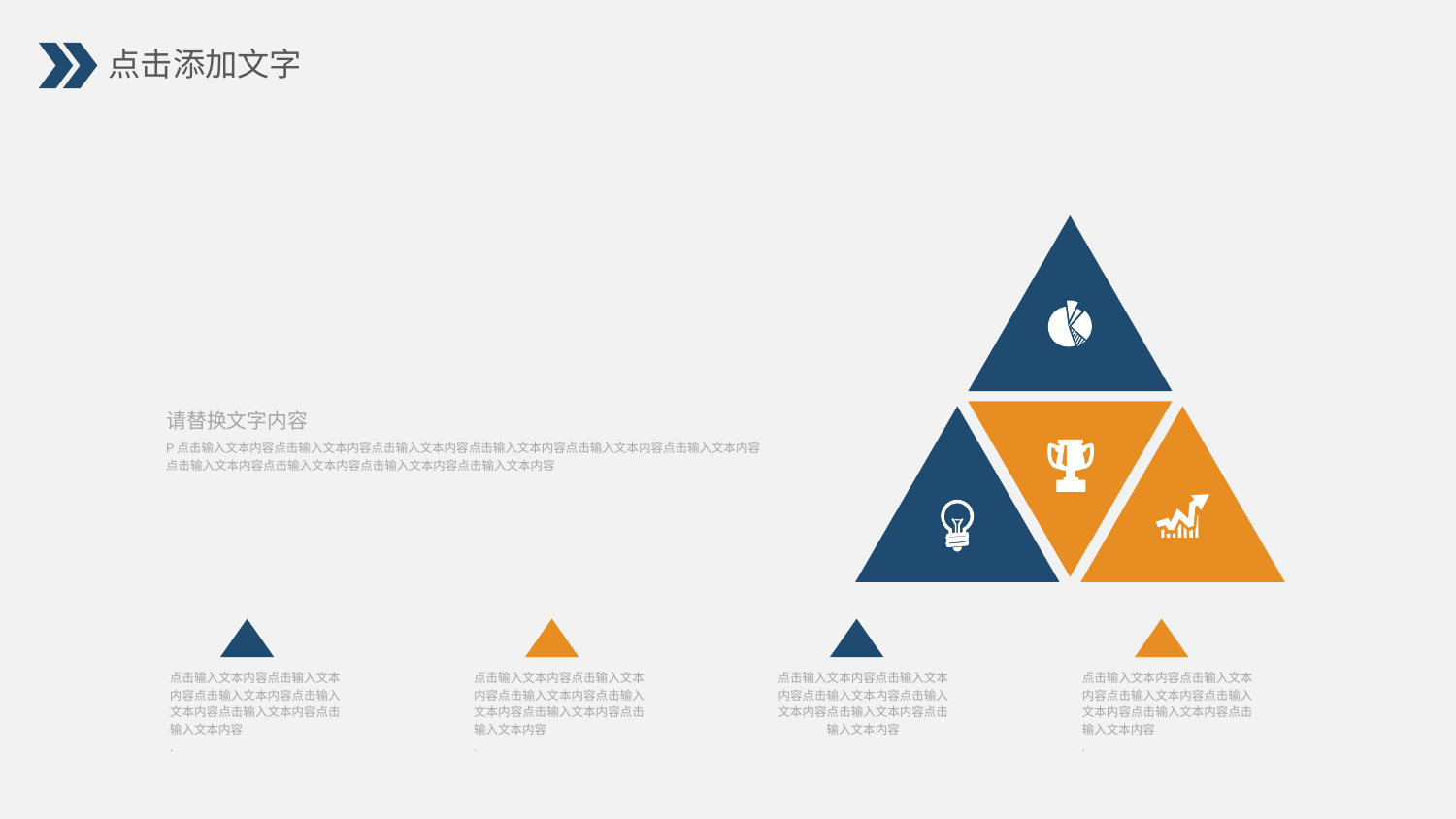

请替换文字内容

P点击输入文本内容点击输入文本内容点击输入文本内容点击输入文本内容点击输入文本内容点击输入文本内容
点击输入文本内容点击输入文本内容点击输入文本内容点击输入文本内容

点击输入文本内容点击输入文本内容点击输入文本内容点击输入文本内容点击输入文本内容点击输入文本内容
.
点击输入文本内容点击输入文本内容点击输入文本内容点击输入文本内容点击输入文本内容点击输入文本内容
.
点击输入文本内容点击输入文本内容点击输入文本内容点击输入文本内容点击输入文本内容点击输入文本内容
点击输入文本内容点击输入文本内容点击输入文本内容点击输入文本内容点击输入文本内容点击输入文本内容
.